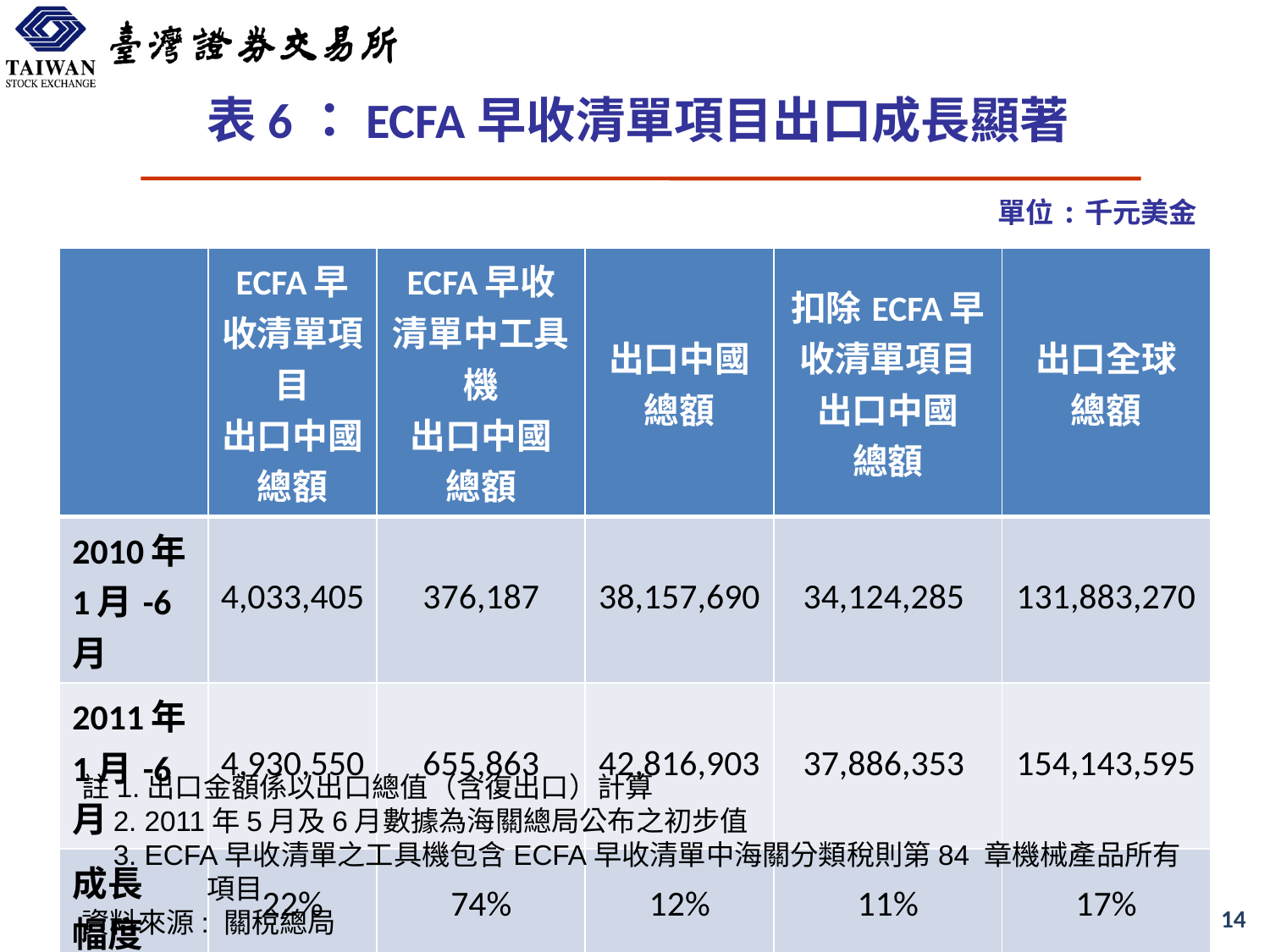

# 表6：ECFA早收清單項目出口成長顯著
單位:千元美金
|  | ECFA早收清單項目 出口中國總額 | ECFA早收清單中工具機 出口中國 總額 | 出口中國總額 | 扣除ECFA早收清單項目 出口中國 總額 | 出口全球 總額 |
| --- | --- | --- | --- | --- | --- |
| 2010年 1月-6月 | 4,033,405 | 376,187 | 38,157,690 | 34,124,285 | 131,883,270 |
| 2011年 1月-6月 | 4,930,550 | 655,863 | 42,816,903 | 37,886,353 | 154,143,595 |
| 成長 幅度 | 22% | 74% | 12% | 11% | 17% |
註1.出口金額係以出口總值（含復出口）計算
    2. 2011年5月及6月數據為海關總局公布之初步值
    3. ECFA早收清單之工具機包含ECFA早收清單中海關分類稅則第84 章機械產品所有項目
資料來源: 關稅總局
14